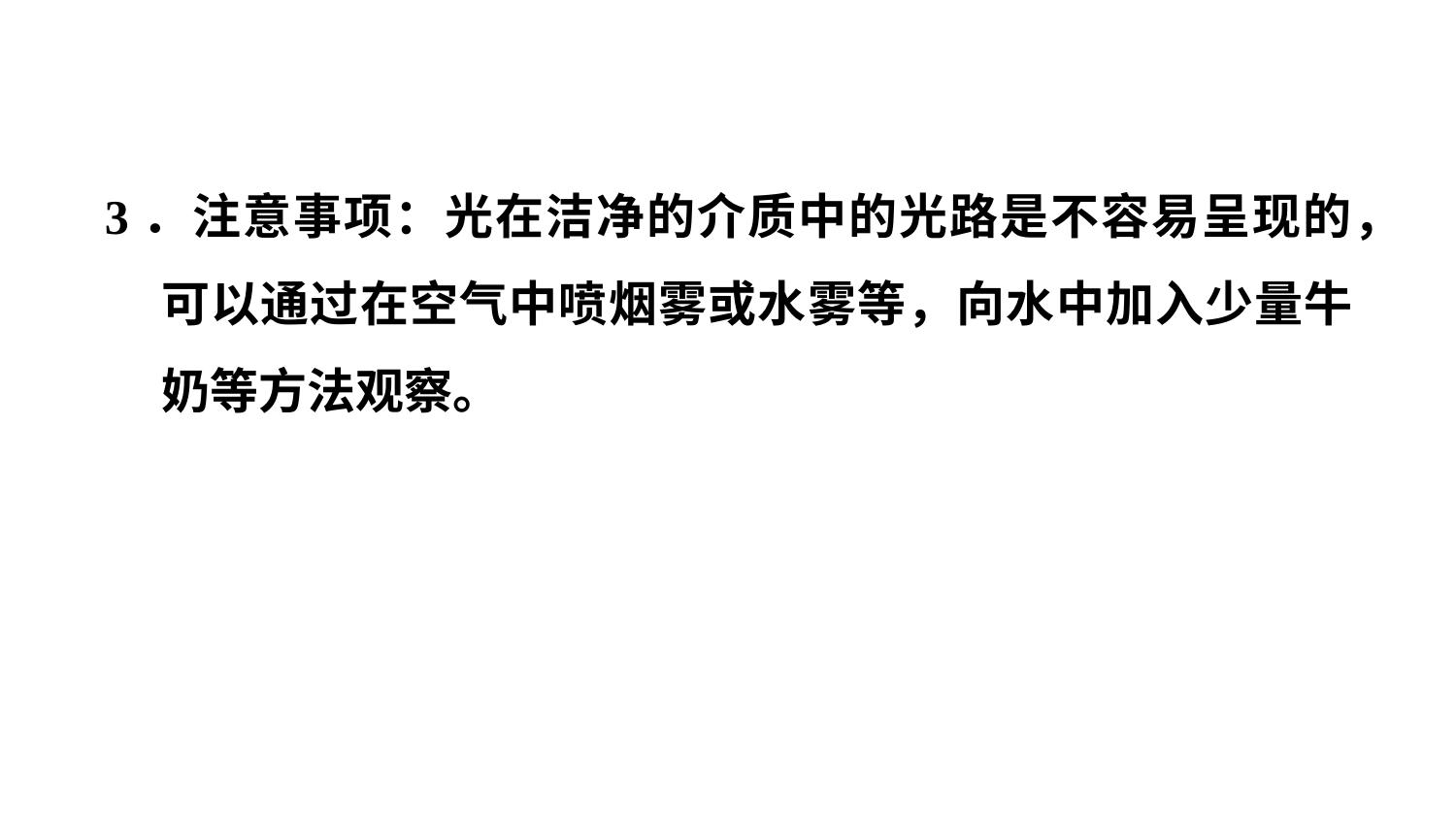

3．注意事项：光在洁净的介质中的光路是不容易呈现的，可以通过在空气中喷烟雾或水雾等，向水中加入少量牛奶等方法观察。